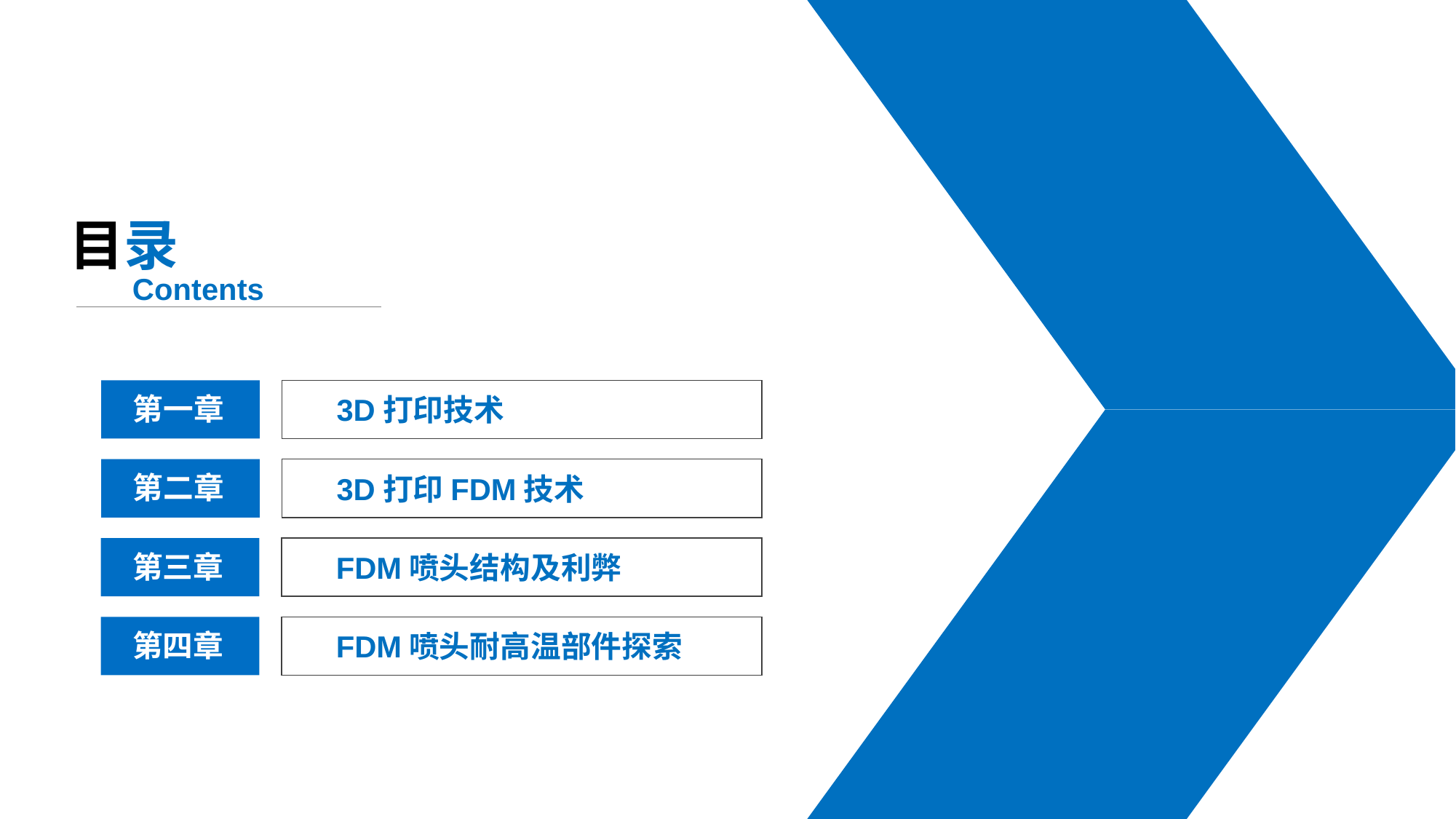

目录
Contents

第一章

3D打印技术

第二章

3D打印FDM技术

第三章

FDM喷头结构及利弊

第四章

FDM喷头耐高温部件探索